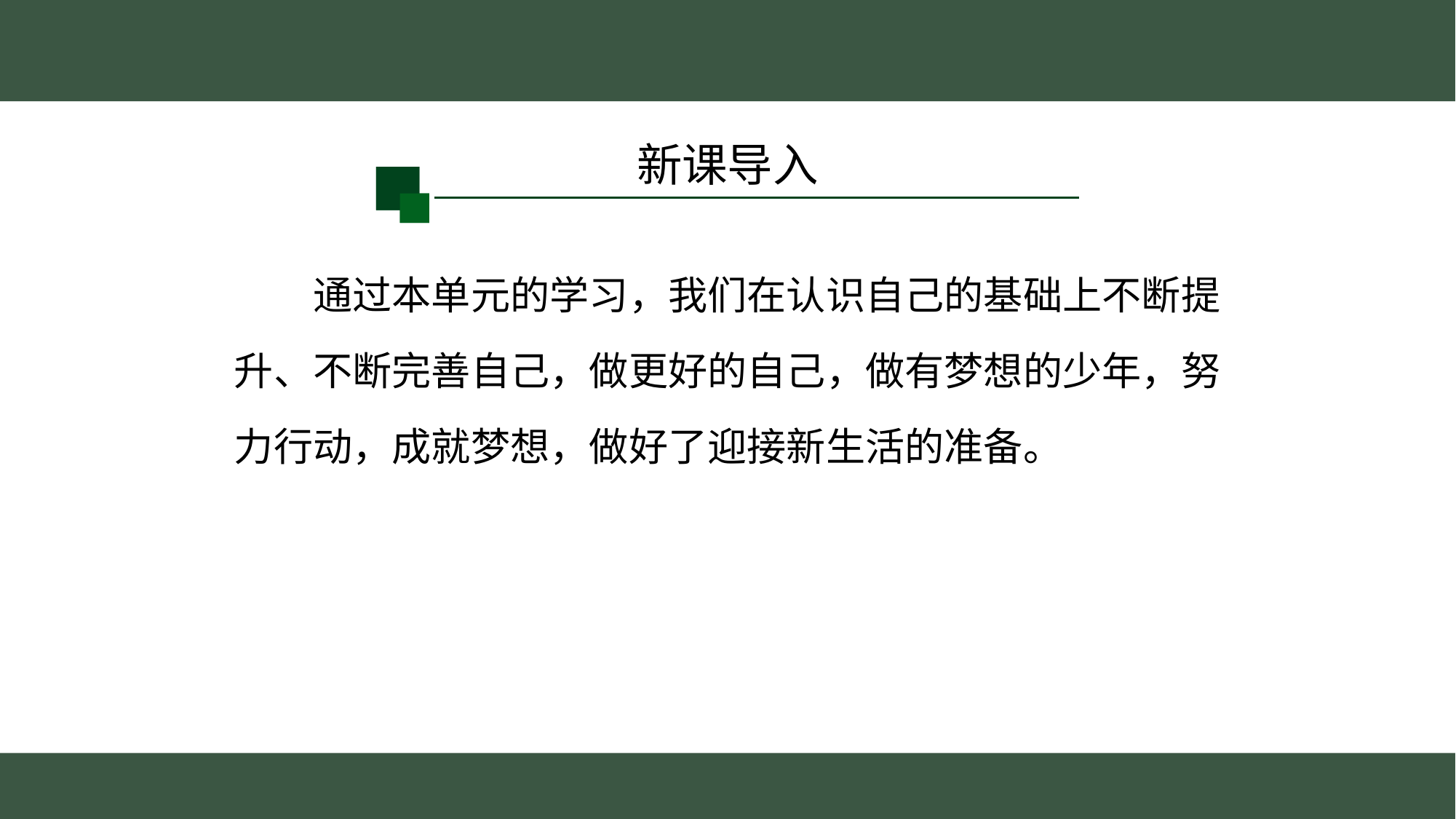

新课导入
　　通过本单元的学习，我们在认识自己的基础上不断提
升、不断完善自己，做更好的自己，做有梦想的少年，努
力行动，成就梦想，做好了迎接新生活的准备。